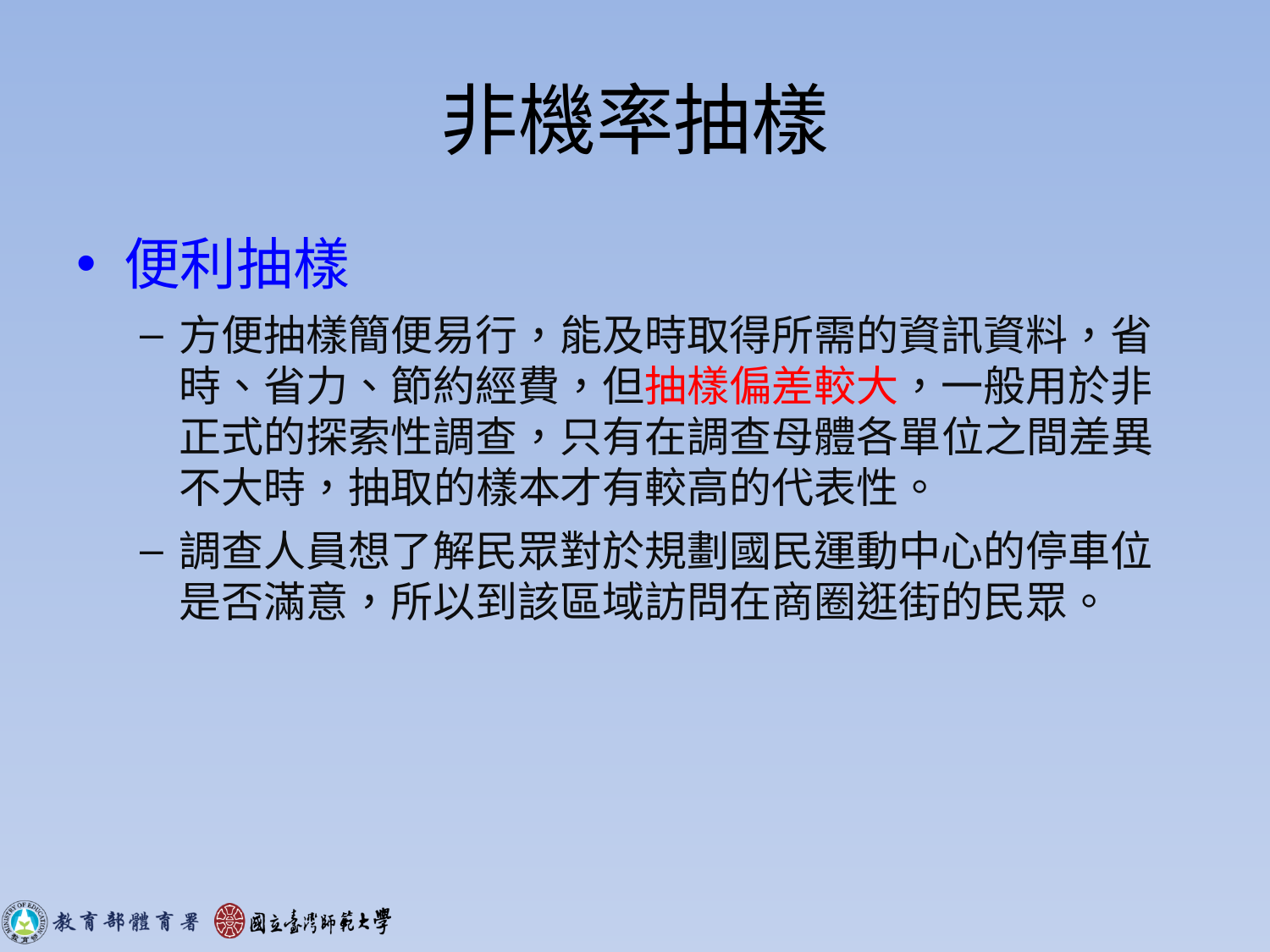

# 非機率抽樣
便利抽樣
方便抽樣簡便易行，能及時取得所需的資訊資料，省時、省力、節約經費，但抽樣偏差較大，一般用於非正式的探索性調查，只有在調查母體各單位之間差異不大時，抽取的樣本才有較高的代表性。
調查人員想了解民眾對於規劃國民運動中心的停車位是否滿意，所以到該區域訪問在商圈逛街的民眾。